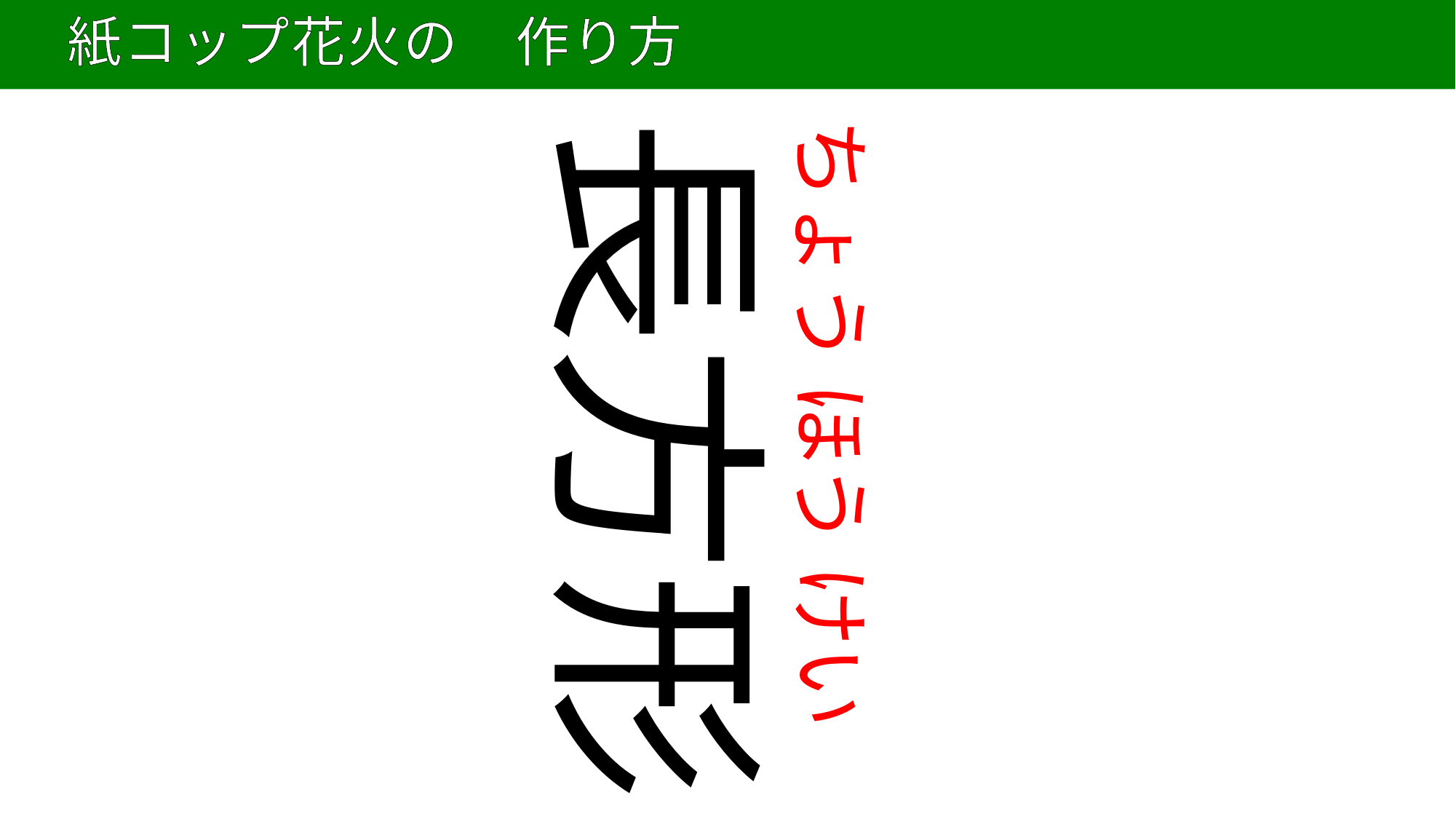

# 紙コップ花火の　作り方
39
長方形
ちょう ほう けい